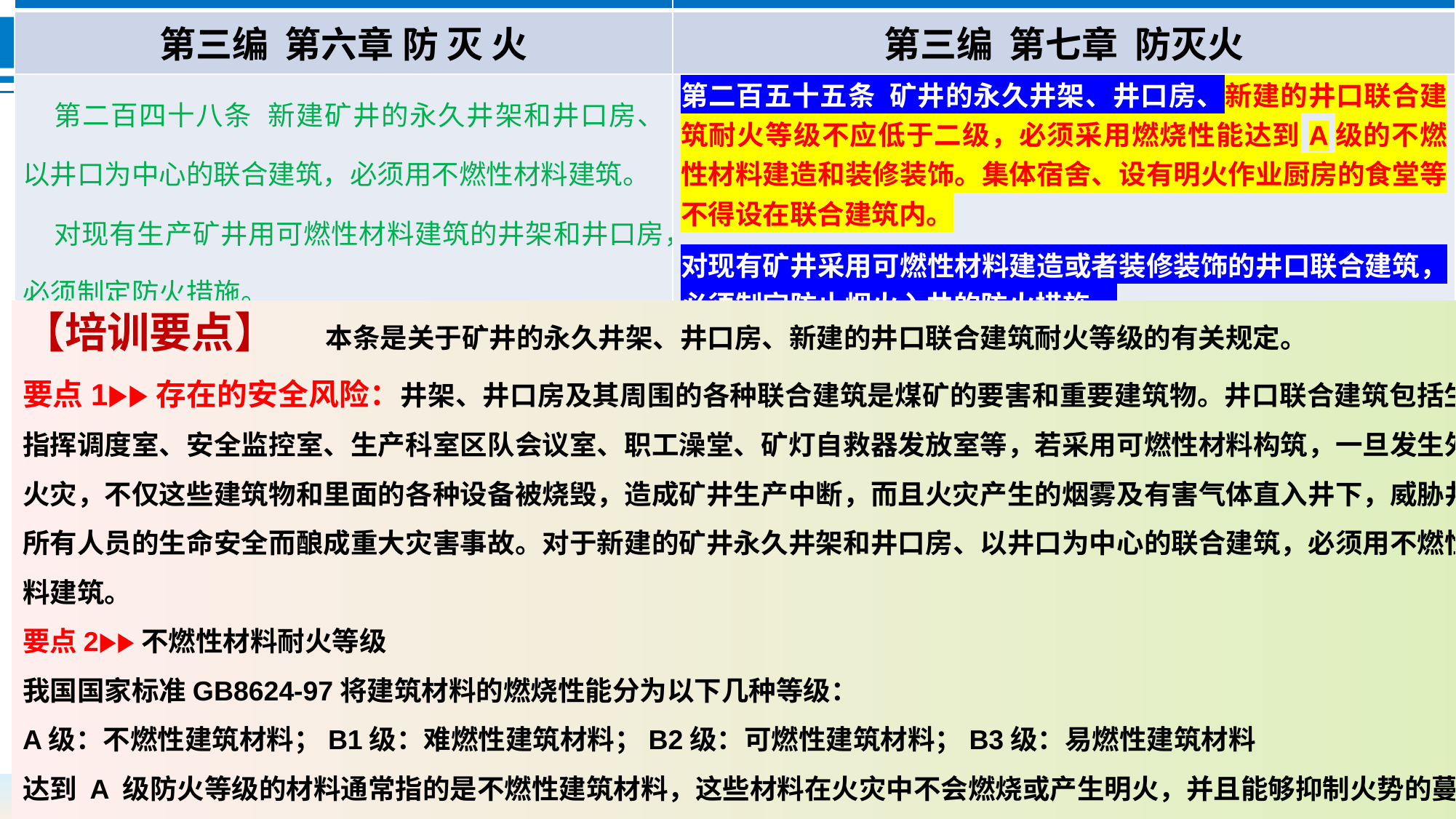

| 《煤矿安全规程》（2022版） | 《煤矿安全规程》（2025版） |
| --- | --- |
| 第三编 第六章 防 灭 火 | 第三编 第七章 防灭火 |
| 第二百四十八条 新建矿井的永久井架和井口房、以井口为中心的联合建筑，必须用不燃性材料建筑。 对现有生产矿井用可燃性材料建筑的井架和井口房，必须制定防火措施。 | 第二百五十五条 矿井的永久井架、井口房、新建的井口联合建筑耐火等级不应低于二级，必须采用燃烧性能达到A级的不燃性材料建造和装修装饰。集体宿舍、设有明火作业厨房的食堂等不得设在联合建筑内。 对现有矿井采用可燃性材料建造或者装修装饰的井口联合建筑，必须制定防止烟火入井的防火措施。 |
【培训要点】      本条是关于矿井的永久井架、井口房、新建的井口联合建筑耐火等级的有关规定。
要点1▶▶存在的安全风险：井架、井口房及其周围的各种联合建筑是煤矿的要害和重要建筑物。井口联合建筑包括生产指挥调度室、安全监控室、生产科室区队会议室、职工澡堂、矿灯自救器发放室等，若采用可燃性材料构筑，一旦发生外因火灾，不仅这些建筑物和里面的各种设备被烧毁，造成矿井生产中断，而且火灾产生的烟雾及有害气体直入井下，威胁井下所有人员的生命安全而酿成重大灾害事故。对于新建的矿井永久井架和井口房、以井口为中心的联合建筑，必须用不燃性材料建筑。
要点2▶▶不燃性材料耐火等级
我国国家标准GB8624-97将建筑材料的燃烧性能分为以下几种等级：
A级：不燃性建筑材料；B1级：难燃性建筑材料；B2级：可燃性建筑材料；B3级：易燃性建筑材料
达到 A 级防火等级的材料通常指的是不燃性建筑材料，这些材料在火灾中不会燃烧或产生明火，并且能够抑制火势的蔓延